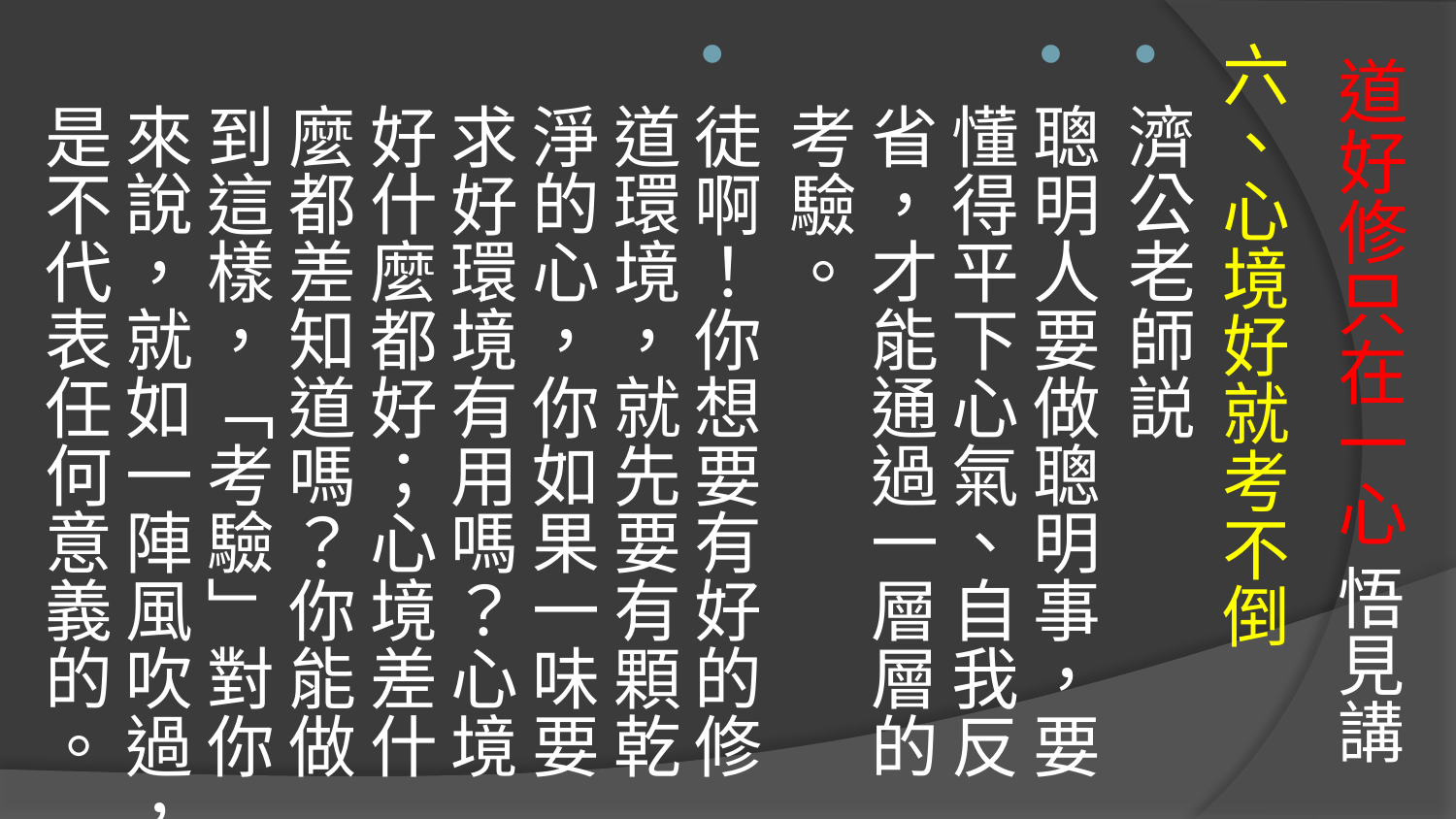

六、心境好就考不倒
濟公老師説
聰明人要做聰明事，要懂得平下心氣、自我反省，才能通過一層層的考驗。
徒啊！你想要有好的修道環境，就先要有顆乾淨的心，你如果一味要求好環境有用嗎？心境好什麼都好；心境差什麼都差知道嗎？你能做到這樣，「考驗」對你來說，就如一陣風吹過，是不代表任何意義的。
# 道好修只在一心 悟見講